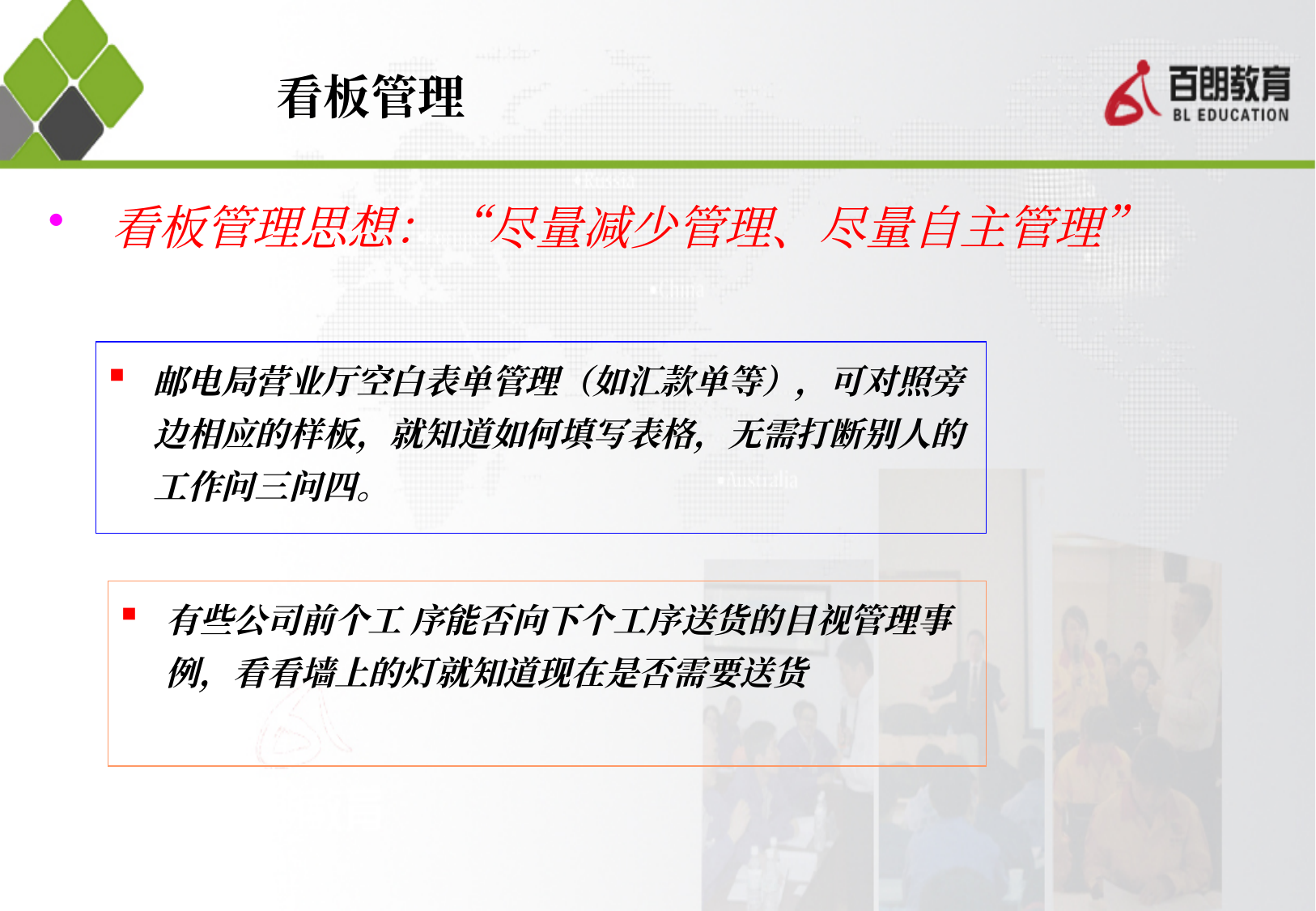

# 看板管理
看板管理思想：“尽量减少管理、尽量自主管理”
邮电局营业厅空白表单管理（如汇款单等），可对照旁边相应的样板，就知道如何填写表格，无需打断别人的工作问三问四。
有些公司前个工 序能否向下个工序送货的目视管理事例，看看墙上的灯就知道现在是否需要送货